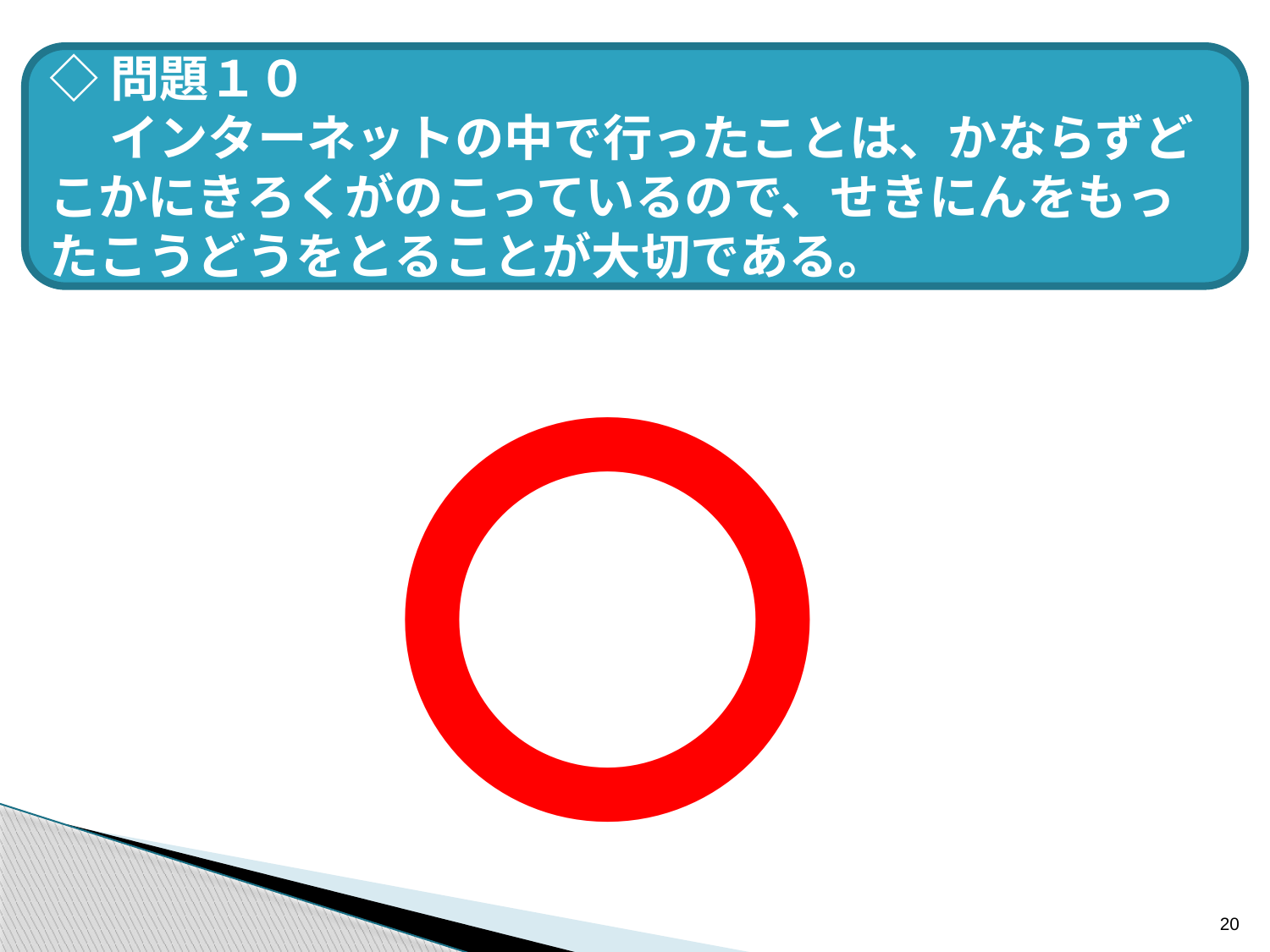

◇問題１０
　 インターネットの中で行ったことは、かならずどこかにきろくがのこっているので、せきにんをもったこうどうをとることが大切である。

〇

20